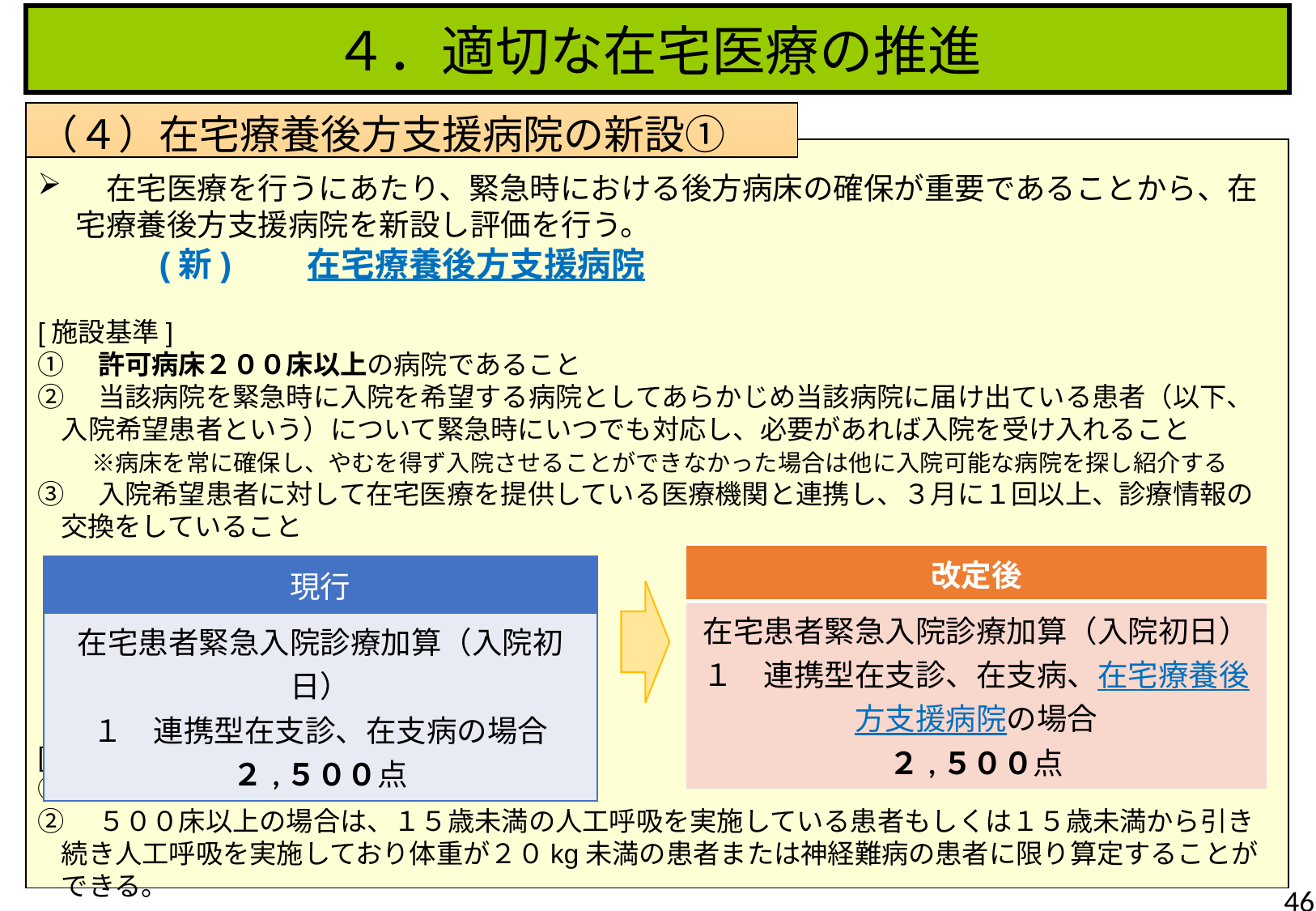

４．適切な在宅医療の推進
（４）在宅療養後方支援病院の新設①

　在宅医療を行うにあたり、緊急時における後方病床の確保が重要であることから、在宅療養後方支援病院を新設し評価を行う。
	(新)　　在宅療養後方支援病院

[施設基準]
①　許可病床２００床以上の病院であること
②　当該病院を緊急時に入院を希望する病院としてあらかじめ当該病院に届け出ている患者（以下、入院希望患者という）について緊急時にいつでも対応し、必要があれば入院を受け入れること
　　※病床を常に確保し、やむを得ず入院させることができなかった場合は他に入院可能な病院を探し紹介する
③　入院希望患者に対して在宅医療を提供している医療機関と連携し、３月に１回以上、診療情報の交換をしていること

[算定要件]
①　入院希望患者に対して算定する。
②　５００床以上の場合は、１５歳未満の人工呼吸を実施している患者もしくは１５歳未満から引き続き人工呼吸を実施しており体重が２０kg未満の患者または神経難病の患者に限り算定することができる。
| 改定後 |
| --- |
| 在宅患者緊急入院診療加算（入院初日） １　連携型在支診、在支病、在宅療養後方支援病院の場合 ２,５００点 |
| 現行 |
| --- |
| 在宅患者緊急入院診療加算（入院初日） １　連携型在支診、在支病の場合 ２,５００点 |

46